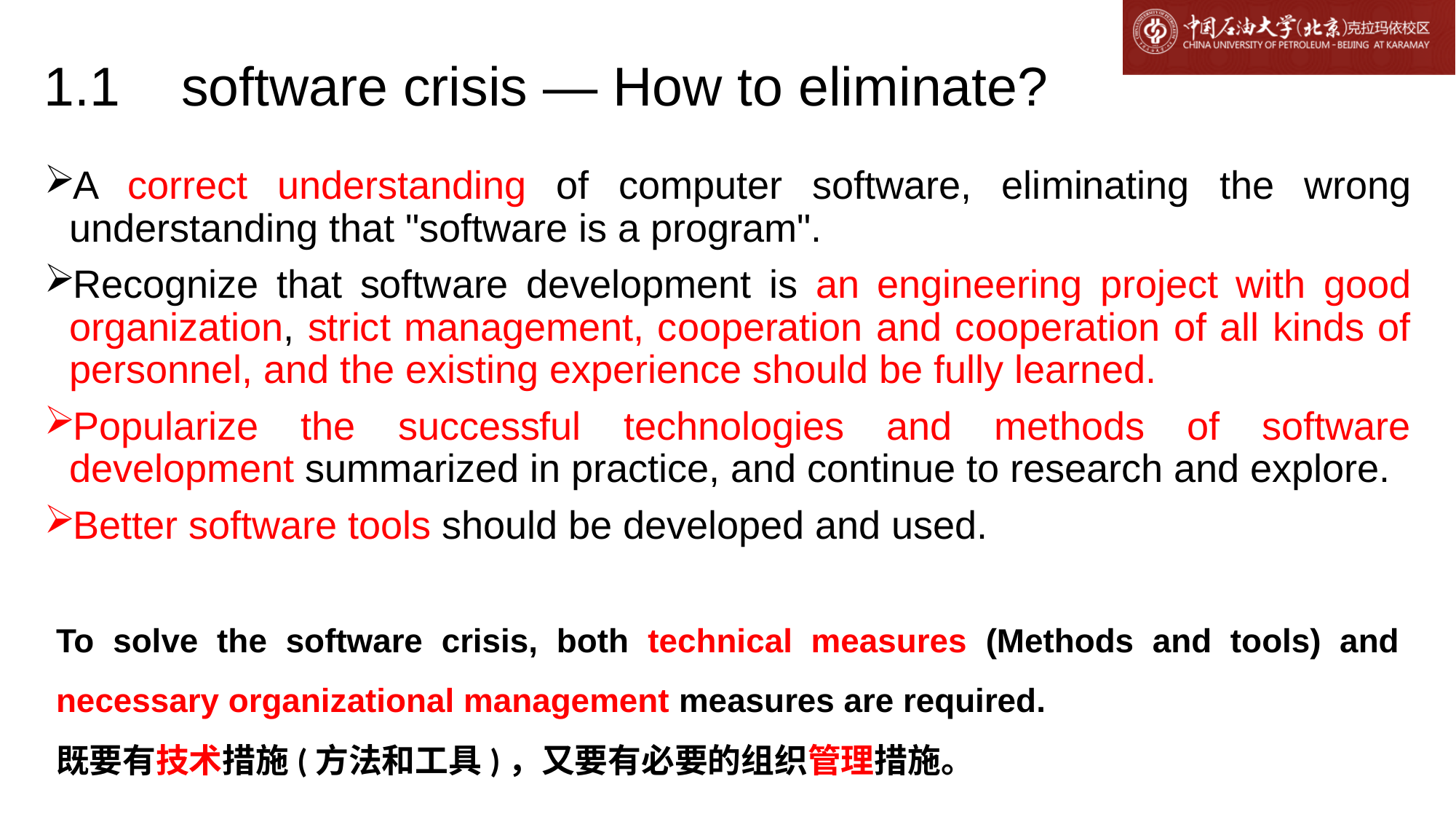

# 1.1    software crisis — How to eliminate?
A correct understanding of computer software, eliminating the wrong understanding that "software is a program".
Recognize that software development is an engineering project with good organization, strict management, cooperation and cooperation of all kinds of personnel, and the existing experience should be fully learned.
Popularize the successful technologies and methods of software development summarized in practice, and continue to research and explore.
Better software tools should be developed and used.
To solve the software crisis, both technical measures (Methods and tools) and necessary organizational management measures are required.
既要有技术措施(方法和工具)，又要有必要的组织管理措施。